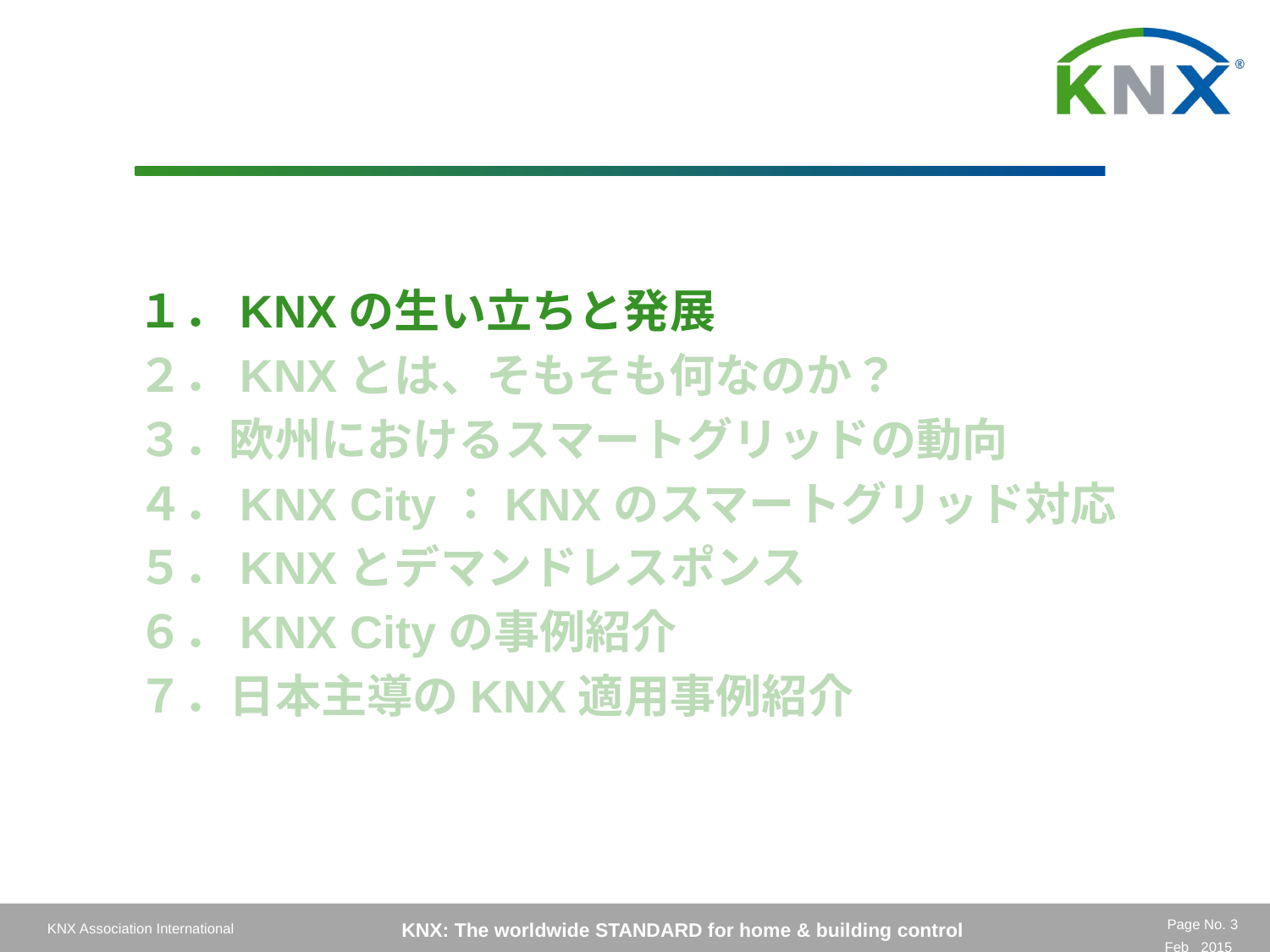

１．KNXの生い立ちと発展
２．KNXとは、そもそも何なのか？
３．欧州におけるスマートグリッドの動向
４．KNX City：KNXのスマートグリッド対応
５．KNXとデマンドレスポンス
６．KNX Cityの事例紹介
７．日本主導のKNX適用事例紹介